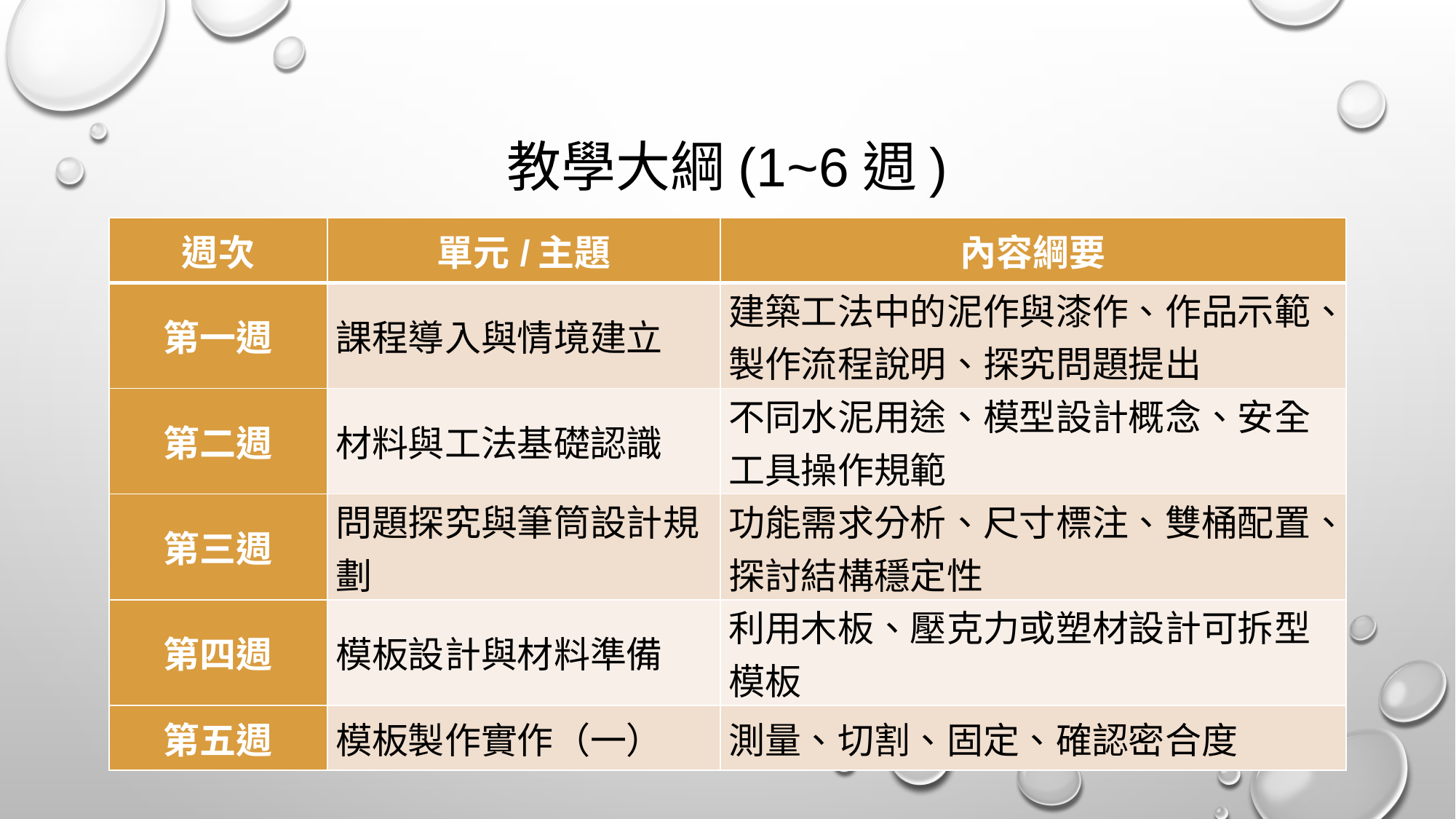

# 教學大綱(1~6週)
| 週次 | 單元/主題 | 內容綱要 |
| --- | --- | --- |
| 第一週 | 課程導入與情境建立 | 建築工法中的泥作與漆作、作品示範、製作流程說明、探究問題提出 |
| 第二週 | 材料與工法基礎認識 | 不同水泥用途、模型設計概念、安全工具操作規範 |
| 第三週 | 問題探究與筆筒設計規劃 | 功能需求分析、尺寸標注、雙桶配置、探討結構穩定性 |
| 第四週 | 模板設計與材料準備 | 利用木板、壓克力或塑材設計可拆型模板 |
| 第五週 | 模板製作實作（一） | 測量、切割、固定、確認密合度 |